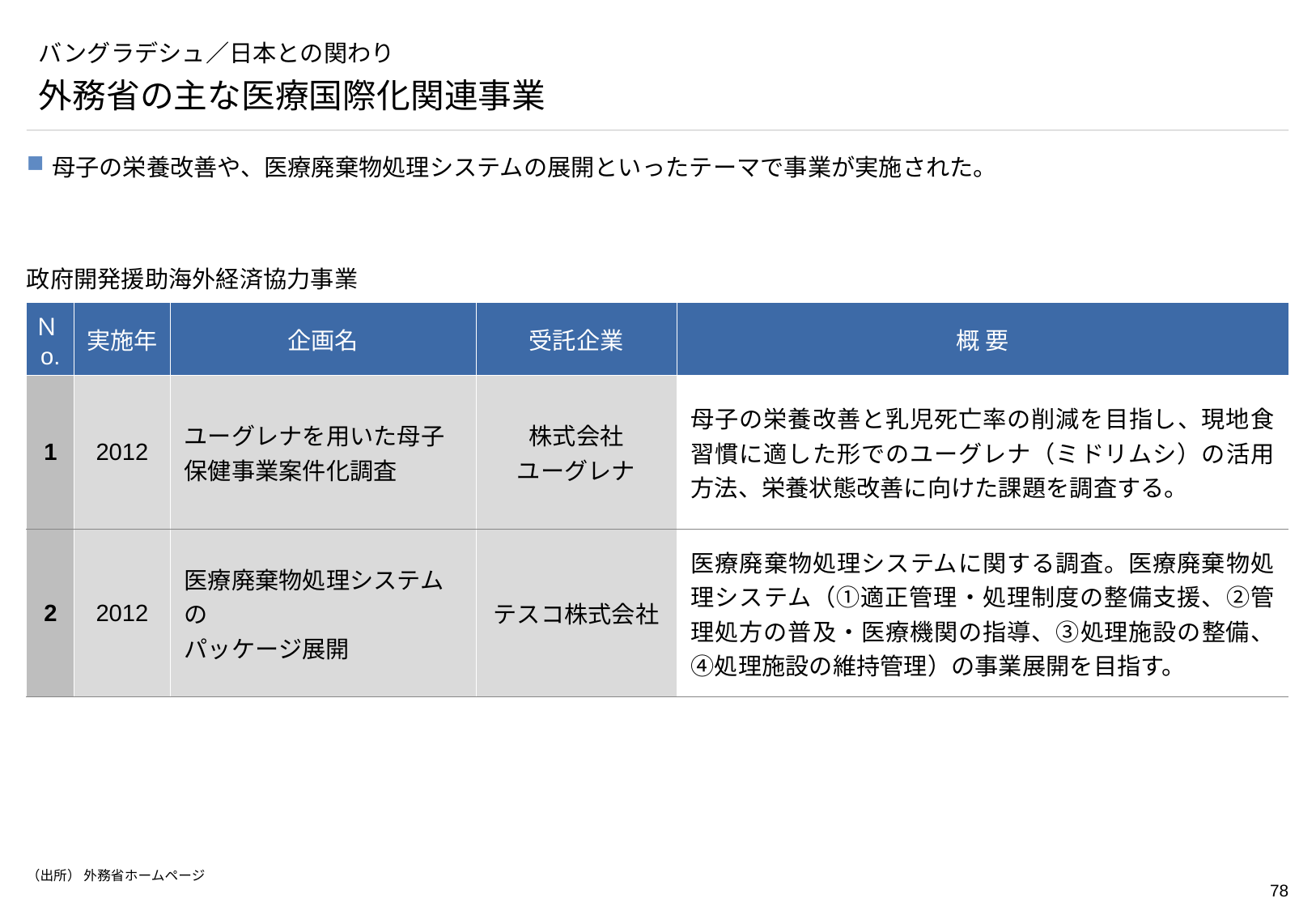

# バングラデシュ／日本との関わり
外務省の主な医療国際化関連事業
母子の栄養改善や、医療廃棄物処理システムの展開といったテーマで事業が実施された。
政府開発援助海外経済協力事業
| Ｎo. | 実施年 | 企画名 | 受託企業 | 概 要 |
| --- | --- | --- | --- | --- |
| 1 | 2012 | ユーグレナを用いた母子保健事業案件化調査 | 株式会社 ユーグレナ | 母子の栄養改善と乳児死亡率の削減を目指し、現地食習慣に適した形でのユーグレナ（ミドリムシ）の活用方法、栄養状態改善に向けた課題を調査する。 |
| 2 | 2012 | 医療廃棄物処理システムの パッケージ展開 | テスコ株式会社 | 医療廃棄物処理システムに関する調査。医療廃棄物処理システム（①適正管理・処理制度の整備支援、②管理処方の普及・医療機関の指導、③処理施設の整備、④処理施設の維持管理）の事業展開を目指す。 |
（出所） 外務省ホームページ